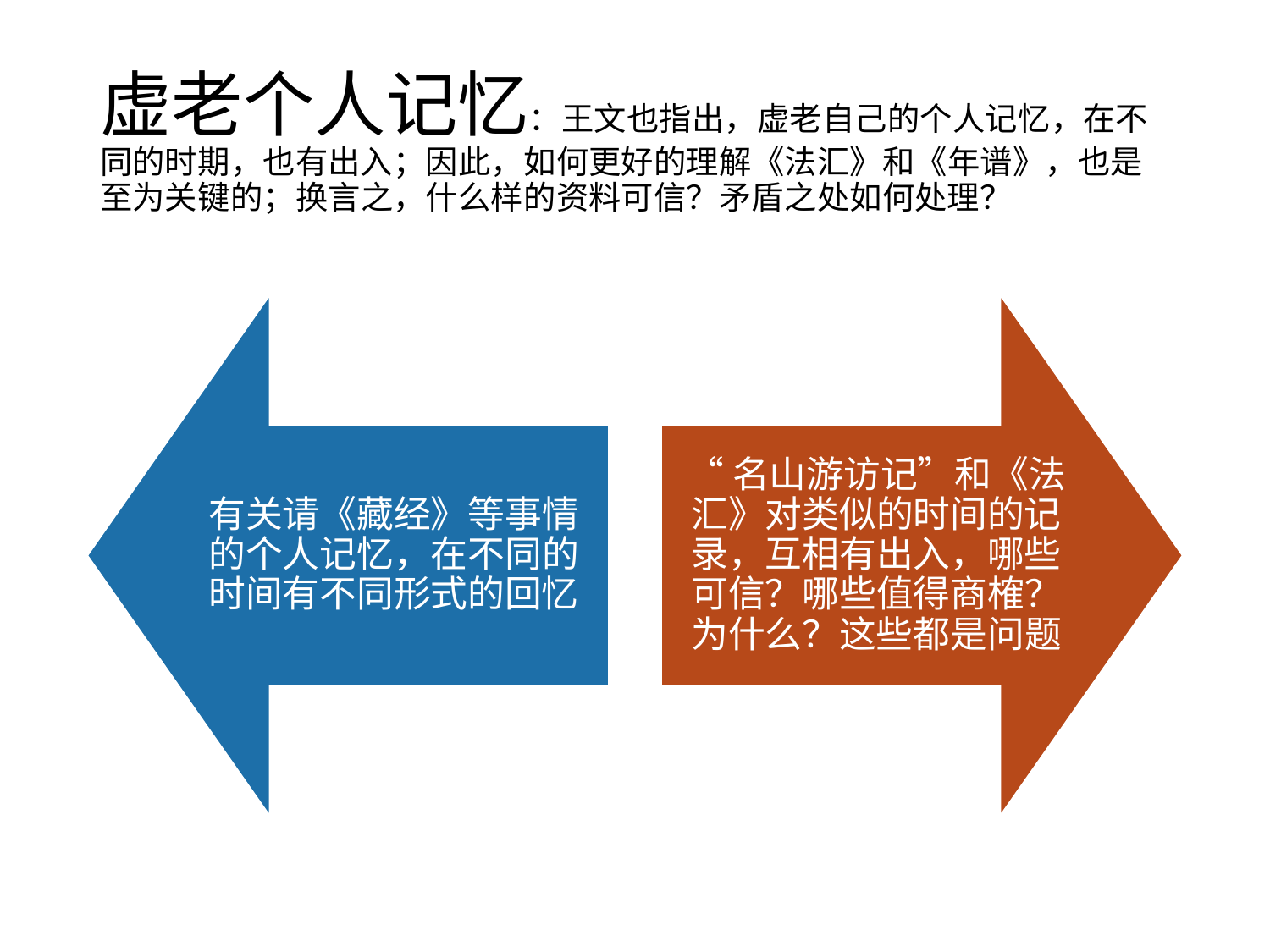

# 虚老个人记忆：王文也指出，虚老自己的个人记忆，在不同的时期，也有出入；因此，如何更好的理解《法汇》和《年谱》，也是至为关键的；换言之，什么样的资料可信？矛盾之处如何处理？
有关请《藏经》等事情的个人记忆，在不同的时间有不同形式的回忆
“名山游访记”和《法汇》对类似的时间的记录，互相有出入，哪些可信？哪些值得商榷？为什么？这些都是问题